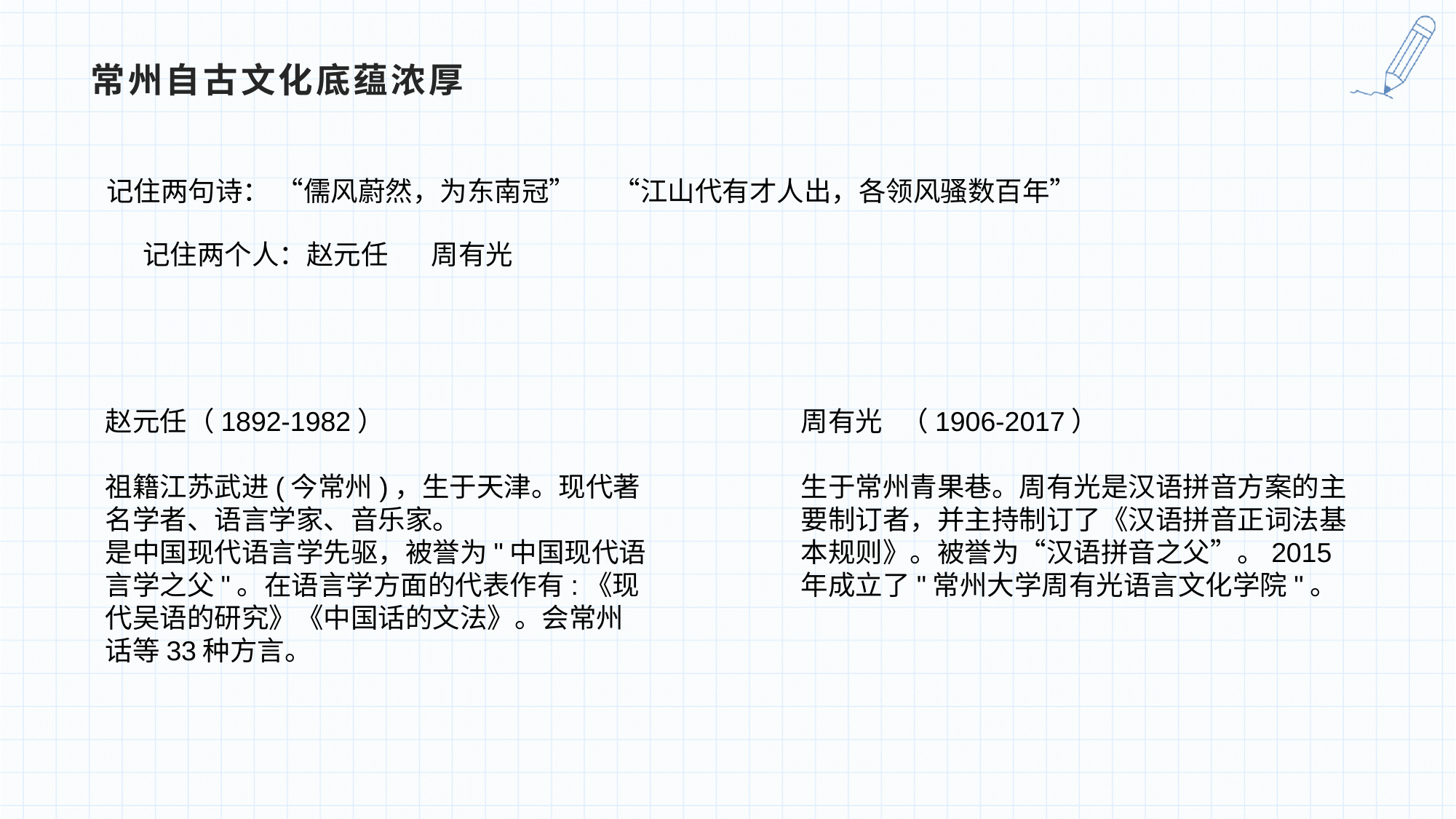

# 常州自古文化底蕴浓厚
记住两句诗： “儒风蔚然，为东南冠”      “江山代有才人出，各领风骚数百年”
记住两个人：赵元任       周有光
赵元任（1892-1982）

祖籍江苏武进(今常州)，生于天津。现代著名学者、语言学家、音乐家。
是中国现代语言学先驱，被誉为"中国现代语言学之父"。在语言学方面的代表作有:《现代吴语的研究》《中国话的文法》。会常州话等33种方言。
周有光   （1906-2017）

生于常州青果巷。周有光是汉语拼音方案的主要制订者，并主持制订了《汉语拼音正词法基本规则》。被誉为“汉语拼音之父”。2015年成立了"常州大学周有光语言文化学院"。